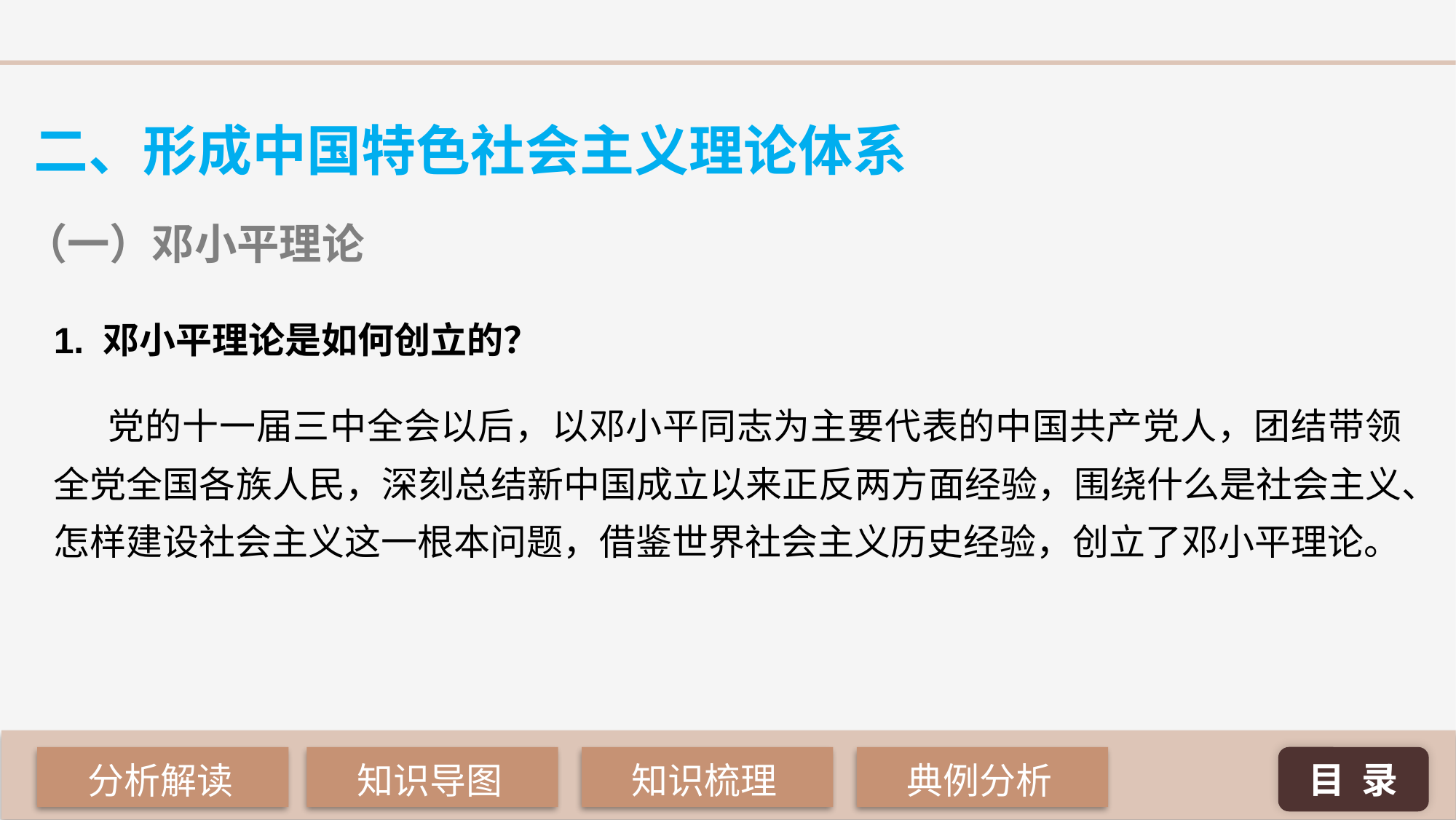

二、形成中国特色社会主义理论体系
（一）邓小平理论
1. 邓小平理论是如何创立的？
党的十一届三中全会以后，以邓小平同志为主要代表的中国共产党人，团结带领全党全国各族人民，深刻总结新中国成立以来正反两方面经验，围绕什么是社会主义、怎样建设社会主义这一根本问题，借鉴世界社会主义历史经验，创立了邓小平理论。